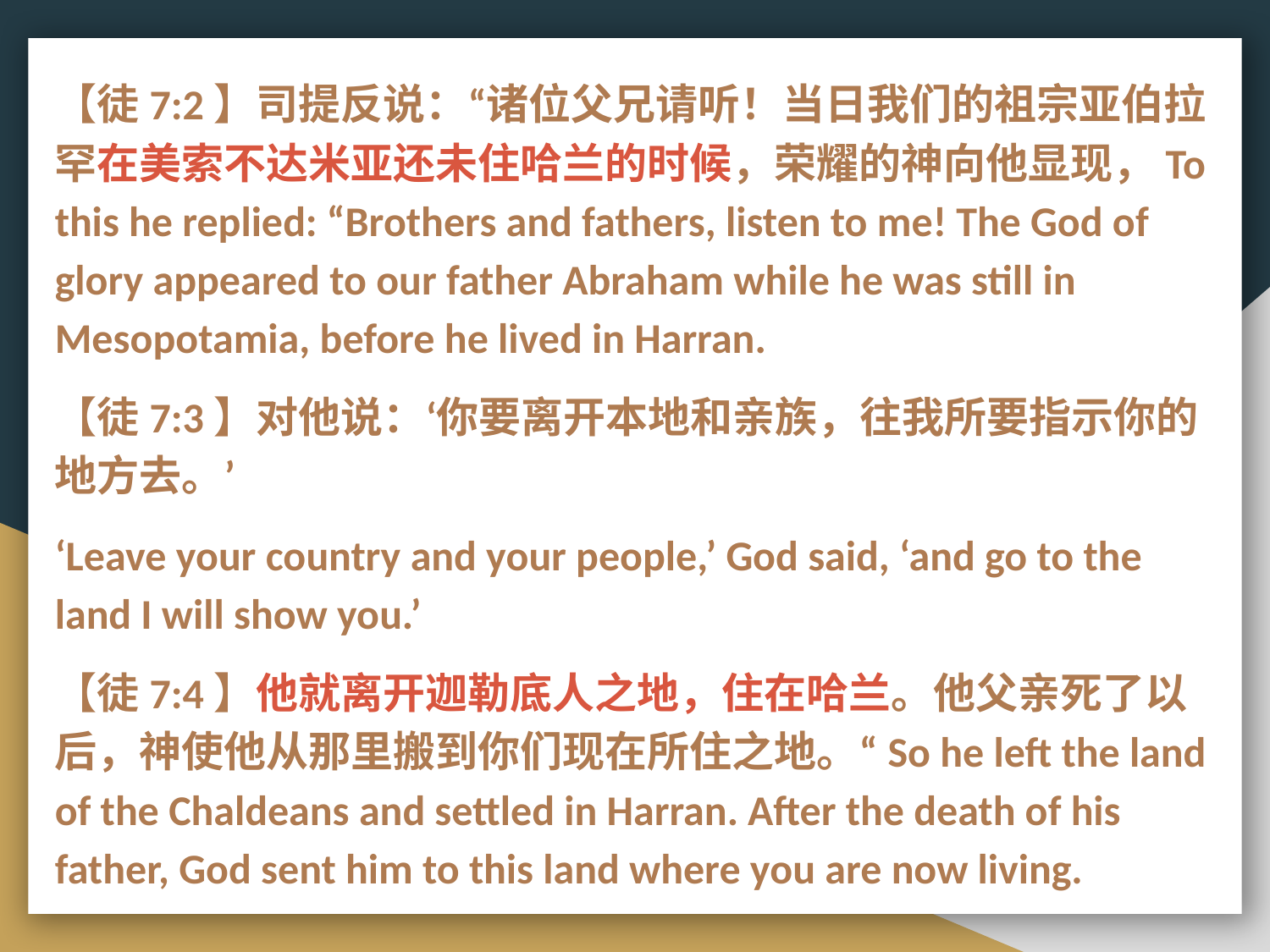

【徒7:2】司提反说：“诸位父兄请听！当日我们的祖宗亚伯拉罕在美索不达米亚还未住哈兰的时候，荣耀的神向他显现，To this he replied: “Brothers and fathers, listen to me! The God of glory appeared to our father Abraham while he was still in Mesopotamia, before he lived in Harran.
【徒7:3】对他说：‘你要离开本地和亲族，往我所要指示你的地方去。’
‘Leave your country and your people,’ God said, ‘and go to the land I will show you.’
【徒7:4】他就离开迦勒底人之地，住在哈兰。他父亲死了以后，神使他从那里搬到你们现在所住之地。“So he left the land of the Chaldeans and settled in Harran. After the death of his father, God sent him to this land where you are now living.